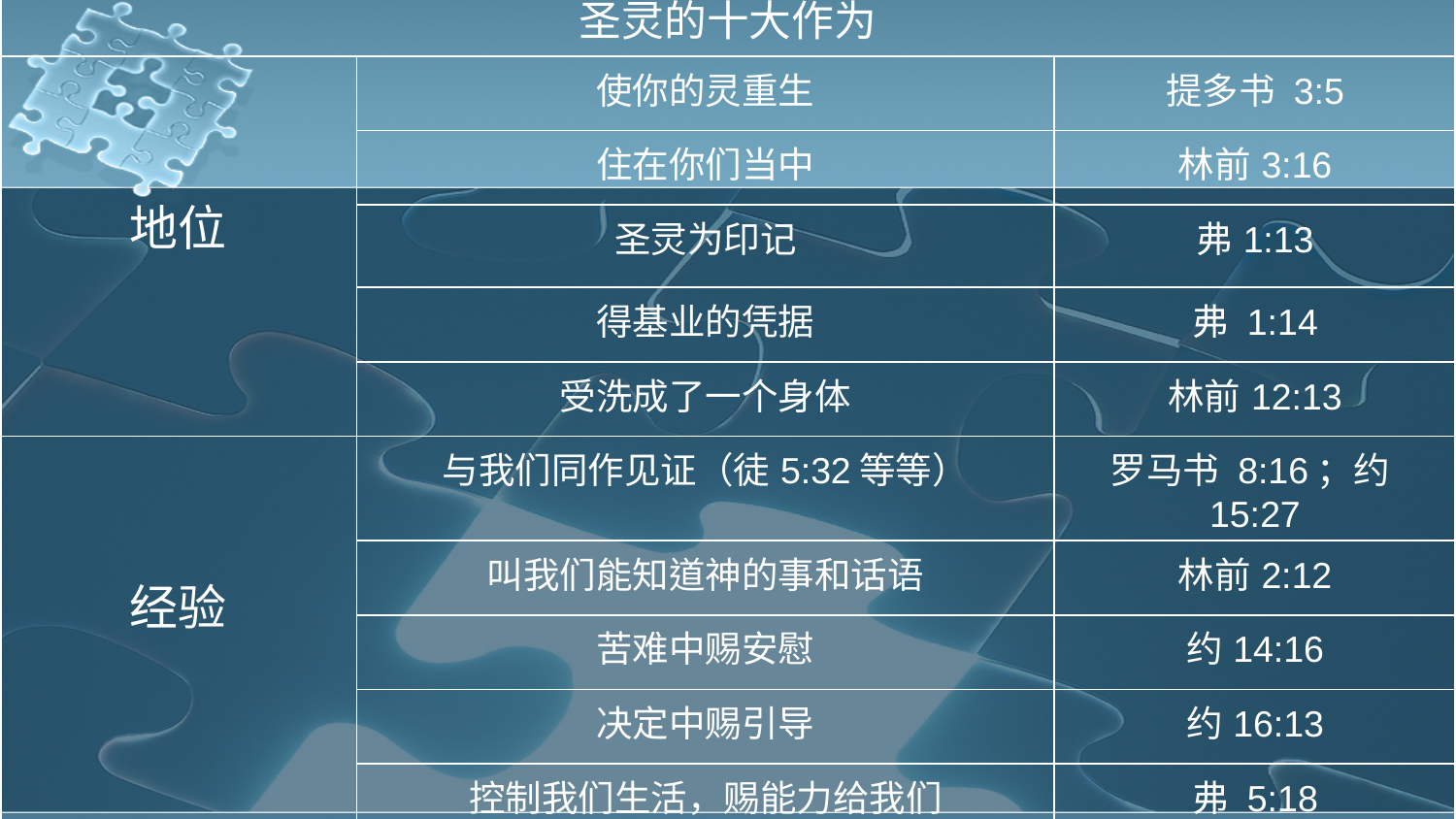

| 圣灵的十大作为 |  |  |
| --- | --- | --- |
| 地位 | 使你的灵重生 | 提多书 3:5 |
|  | 住在你们当中 | 林前3:16 |
|  | 圣灵为印记 | 弗1:13 |
|  | 得基业的凭据 | 弗 1:14 |
|  | 受洗成了一个身体 | 林前12:13 |
| 经验 | 与我们同作见证（徒5:32等等） | 罗马书 8:16；约15:27 |
|  | 叫我们能知道神的事和话语 | 林前2:12 |
|  | 苦难中赐安慰 | 约14:16 |
|  | 决定中赐引导 | 约16:13 |
|  | 控制我们生活，赐能力给我们 | 弗 5:18 |